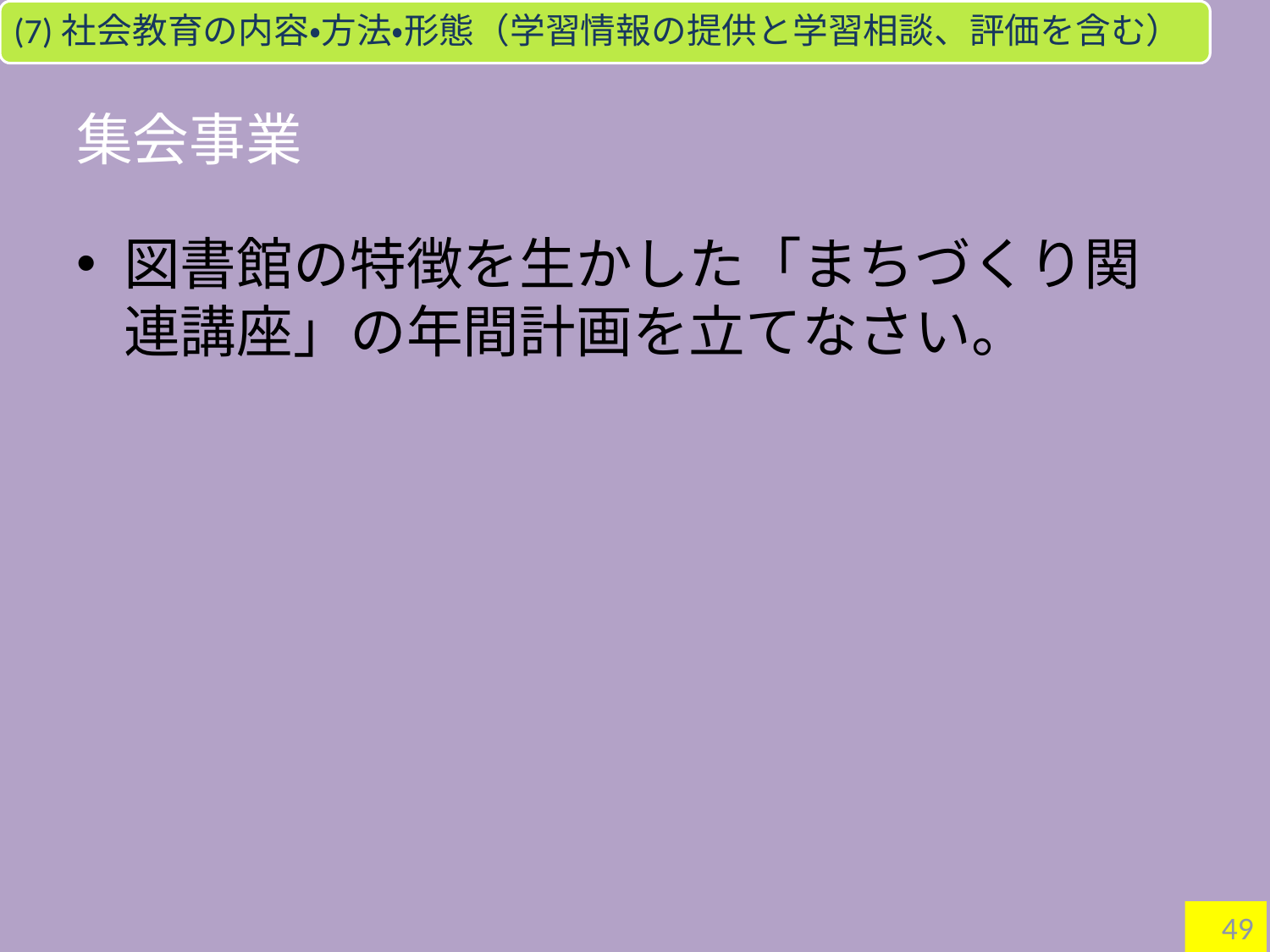

(7)社会教育の内容・方法・形態（学習情報の提供と学習相談、評価を含む）
# 集会事業
図書館の特徴を生かした「まちづくり関連講座」の年間計画を立てなさい。
49